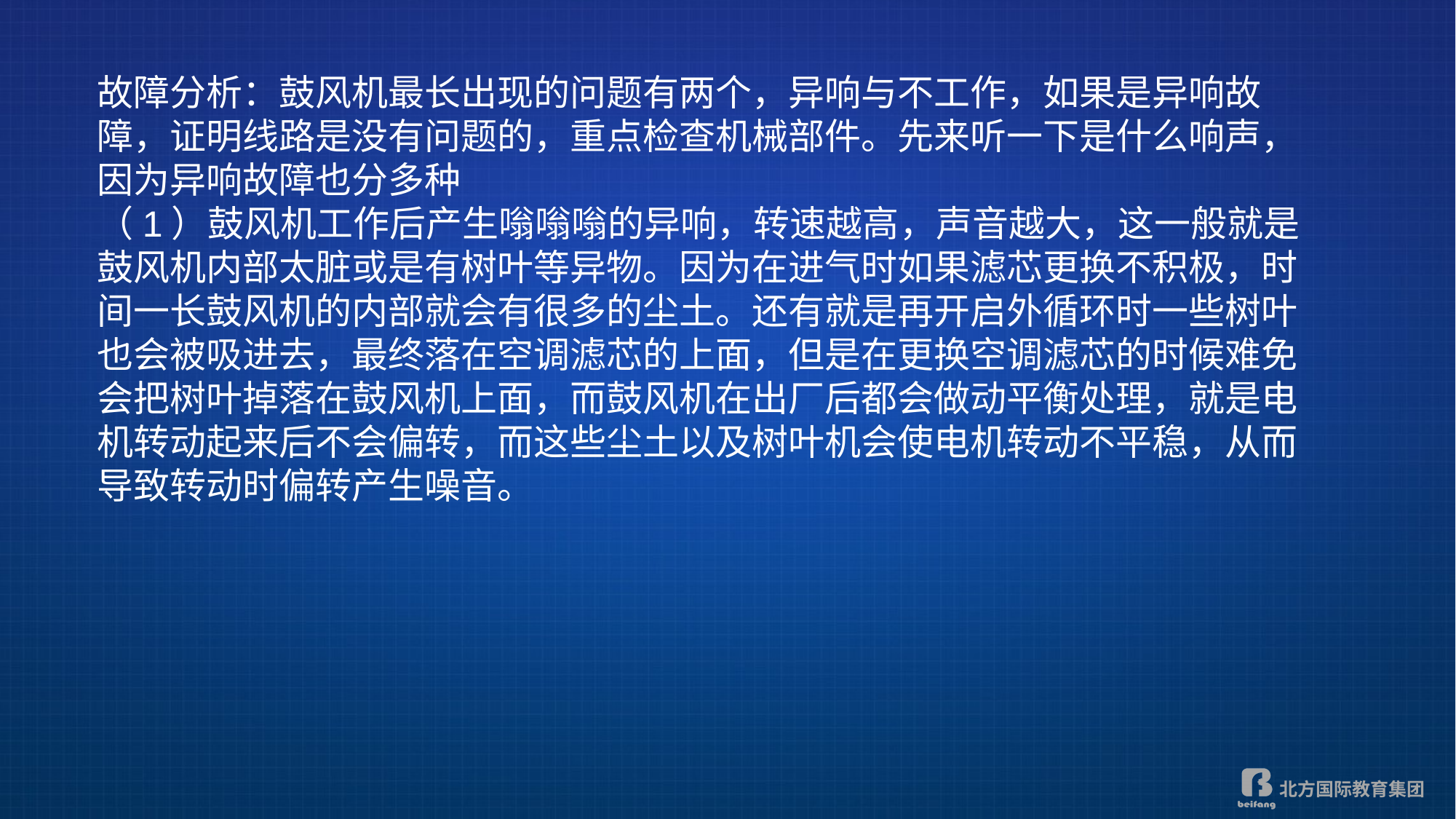

故障分析：鼓风机最长出现的问题有两个，异响与不工作，如果是异响故障，证明线路是没有问题的，重点检查机械部件。先来听一下是什么响声，因为异响故障也分多种
（1）鼓风机工作后产生嗡嗡嗡的异响，转速越高，声音越大，这一般就是鼓风机内部太脏或是有树叶等异物。因为在进气时如果滤芯更换不积极，时间一长鼓风机的内部就会有很多的尘土。还有就是再开启外循环时一些树叶也会被吸进去，最终落在空调滤芯的上面，但是在更换空调滤芯的时候难免会把树叶掉落在鼓风机上面，而鼓风机在出厂后都会做动平衡处理，就是电机转动起来后不会偏转，而这些尘土以及树叶机会使电机转动不平稳，从而导致转动时偏转产生噪音。